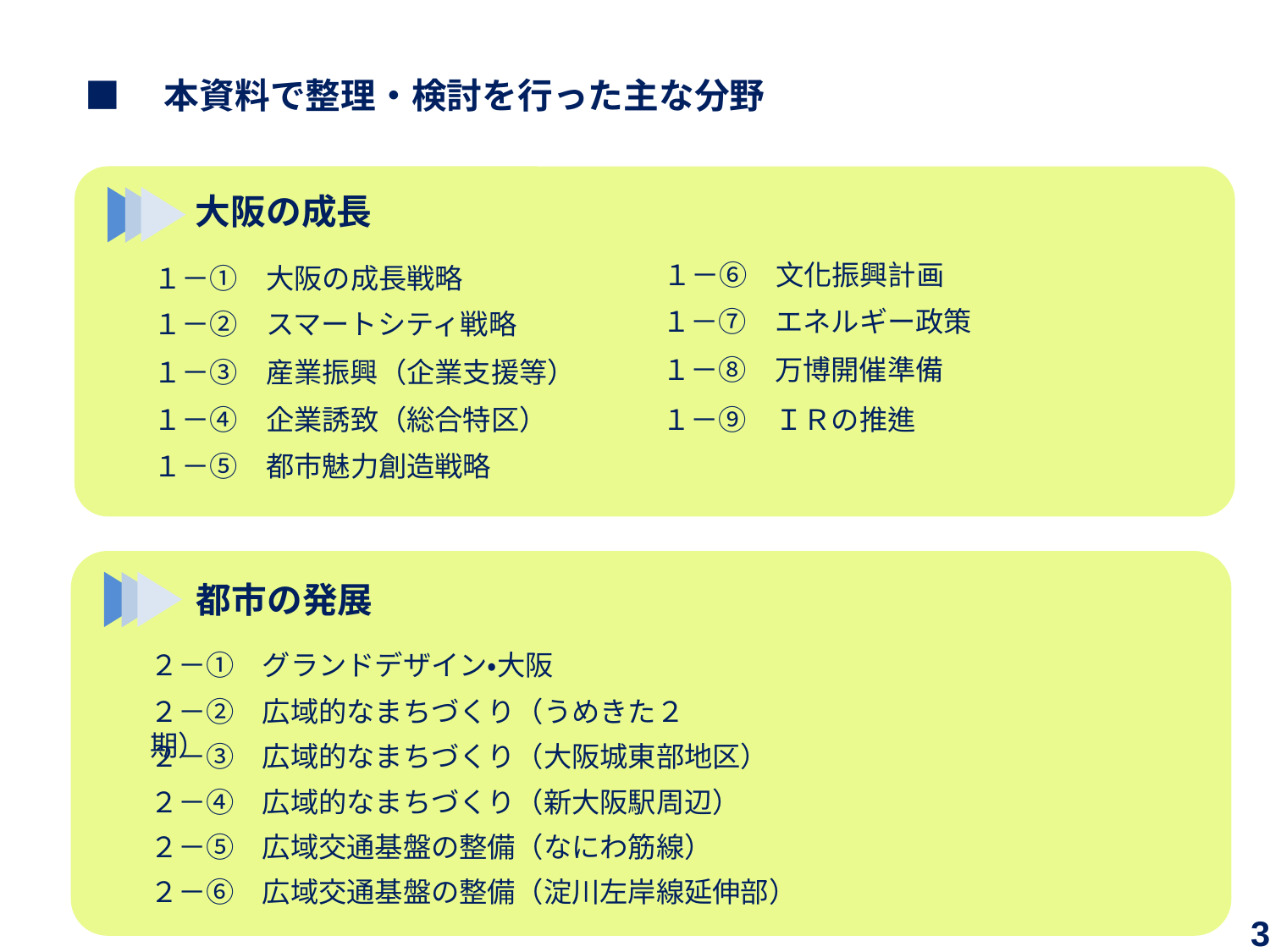

■　本資料で整理・検討を行った主な分野

大阪の成長

１－⑥　文化振興計画
１－①　大阪の成長戦略
１－⑦　エネルギー政策
１－②　スマートシティ戦略
１－⑧　万博開催準備
１－③　産業振興（企業支援等）
１－④　企業誘致（総合特区）
１－⑨　ＩＲの推進
１－⑤　都市魅力創造戦略

都市の発展

２－①　グランドデザイン・大阪
２－②　広域的なまちづくり（うめきた２期）
２－③　広域的なまちづくり（大阪城東部地区）
２－④　広域的なまちづくり（新大阪駅周辺）
２－⑤　広域交通基盤の整備（なにわ筋線）
２－⑥　広域交通基盤の整備（淀川左岸線延伸部）
3